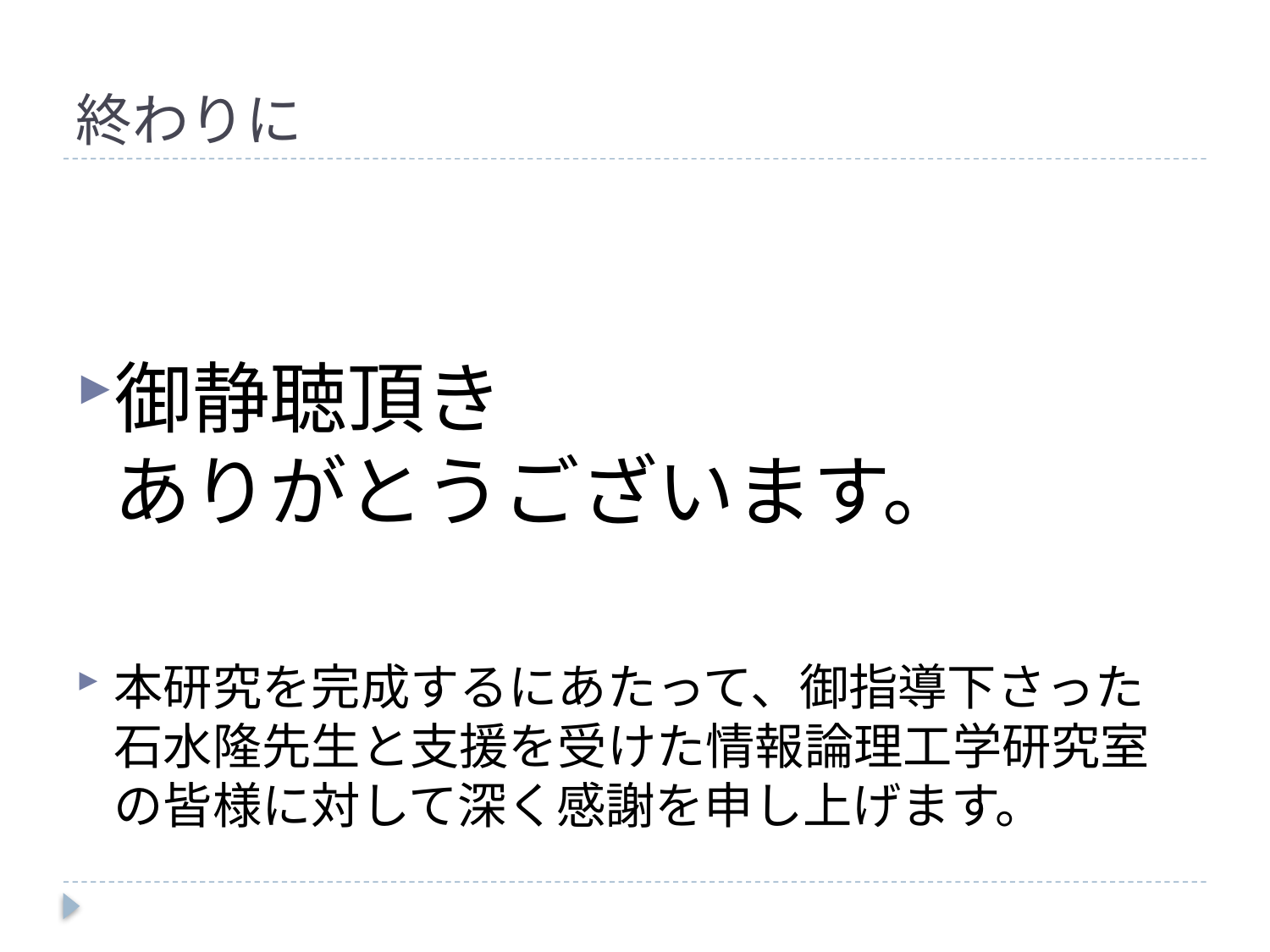

# 終わりに

御静聴頂き
ありがとうございます。
本研究を完成するにあたって、御指導下さった石水隆先生と支援を受けた情報論理工学研究室の皆様に対して深く感謝を申し上げます。